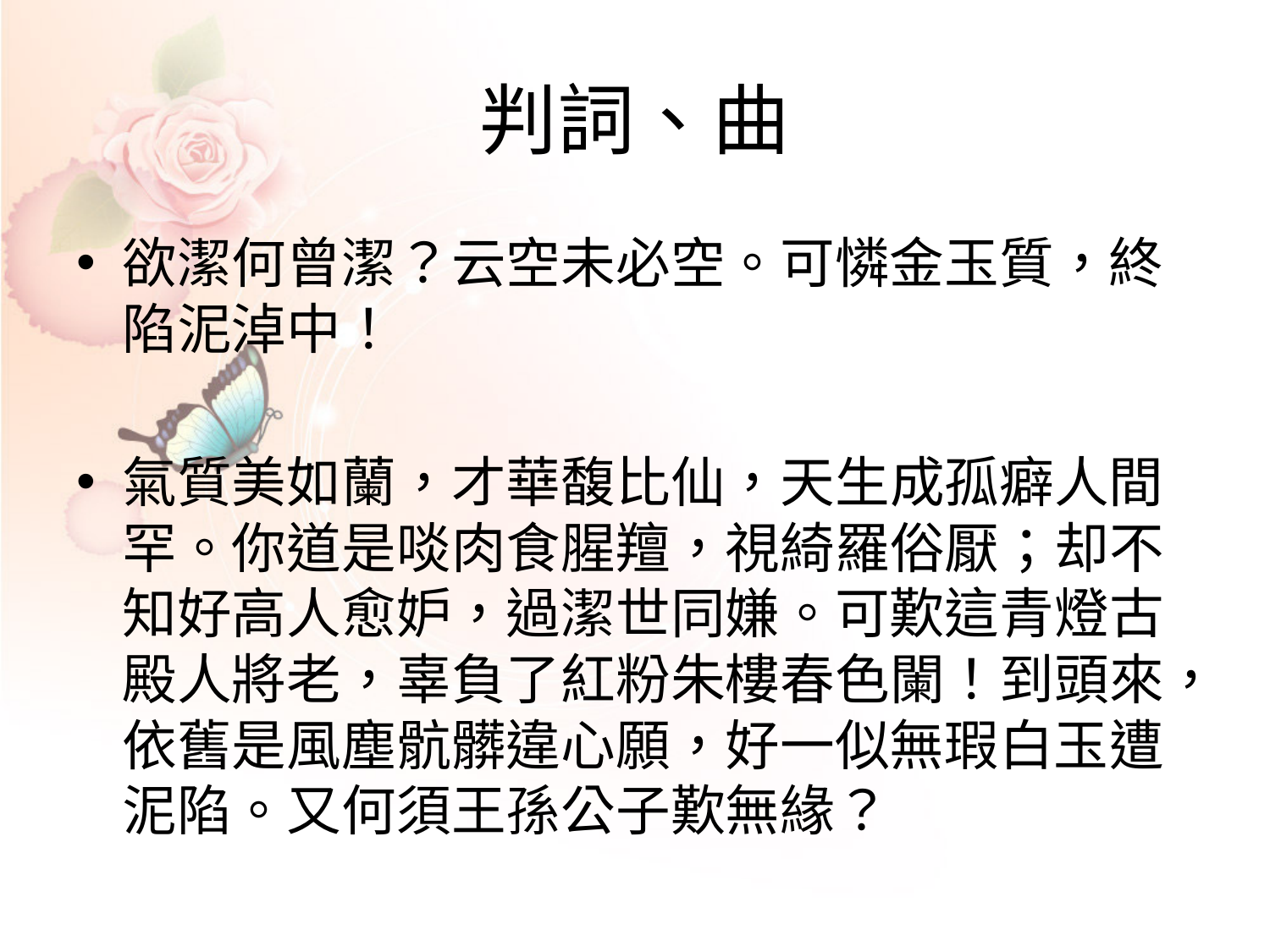

# 判詞、曲
欲潔何曾潔？云空未必空。可憐金玉質，終陷泥淖中！

氣質美如蘭，才華馥比仙，天生成孤癖人間罕。你道是啖肉食腥羶，視綺羅俗厭；却不知好高人愈妒，過潔世同嫌。可歎這青燈古殿人將老，辜負了紅粉朱樓春色闌！到頭來，依舊是風塵骯髒違心願，好一似無瑕白玉遭泥陷。又何須王孫公子歎無緣？